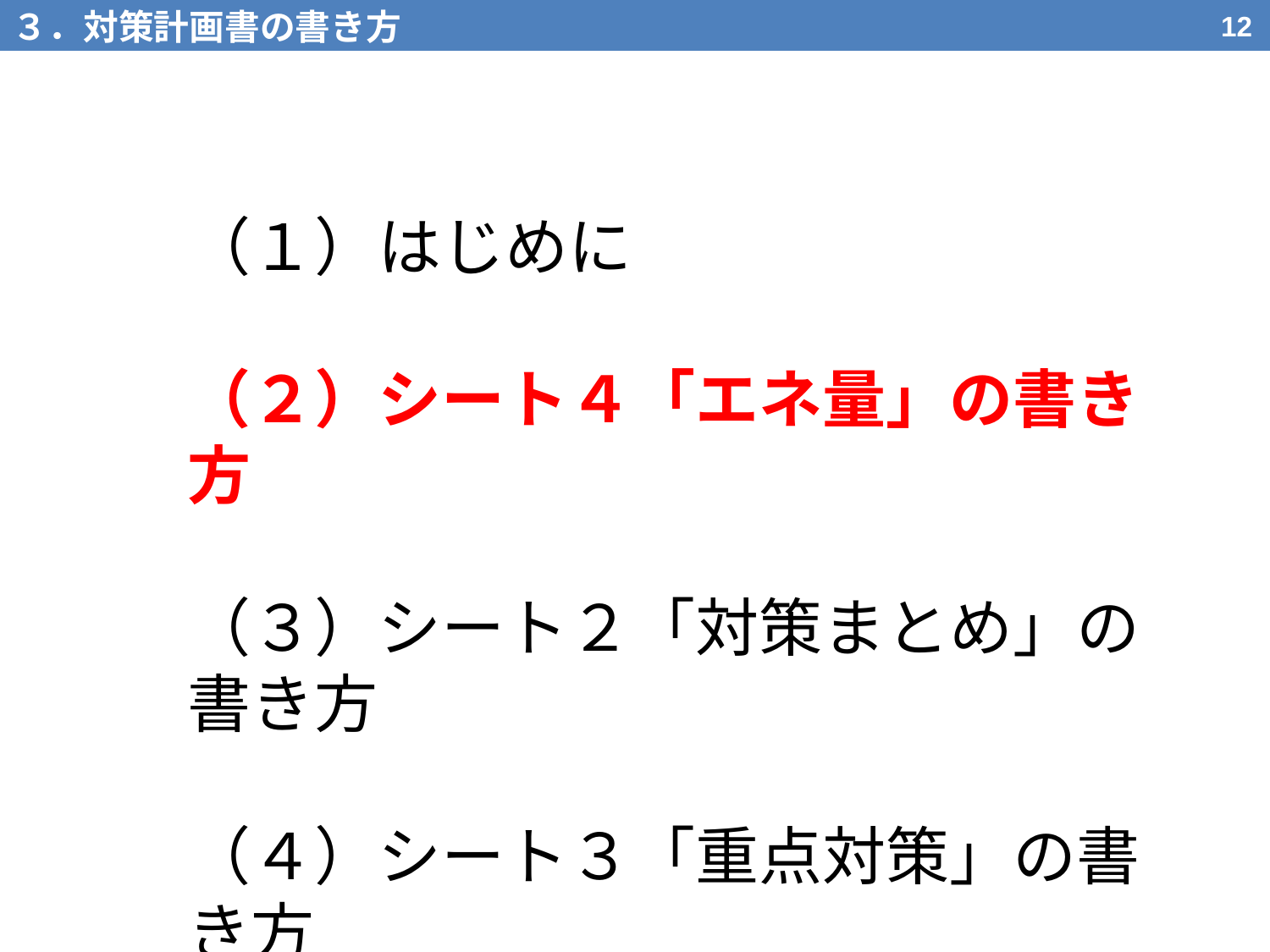

３．対策計画書の書き方
12
（１）はじめに

（２）シート４「エネ量」の書き方

（３）シート２「対策まとめ」の書き方

（４）シート３「重点対策」の書き方